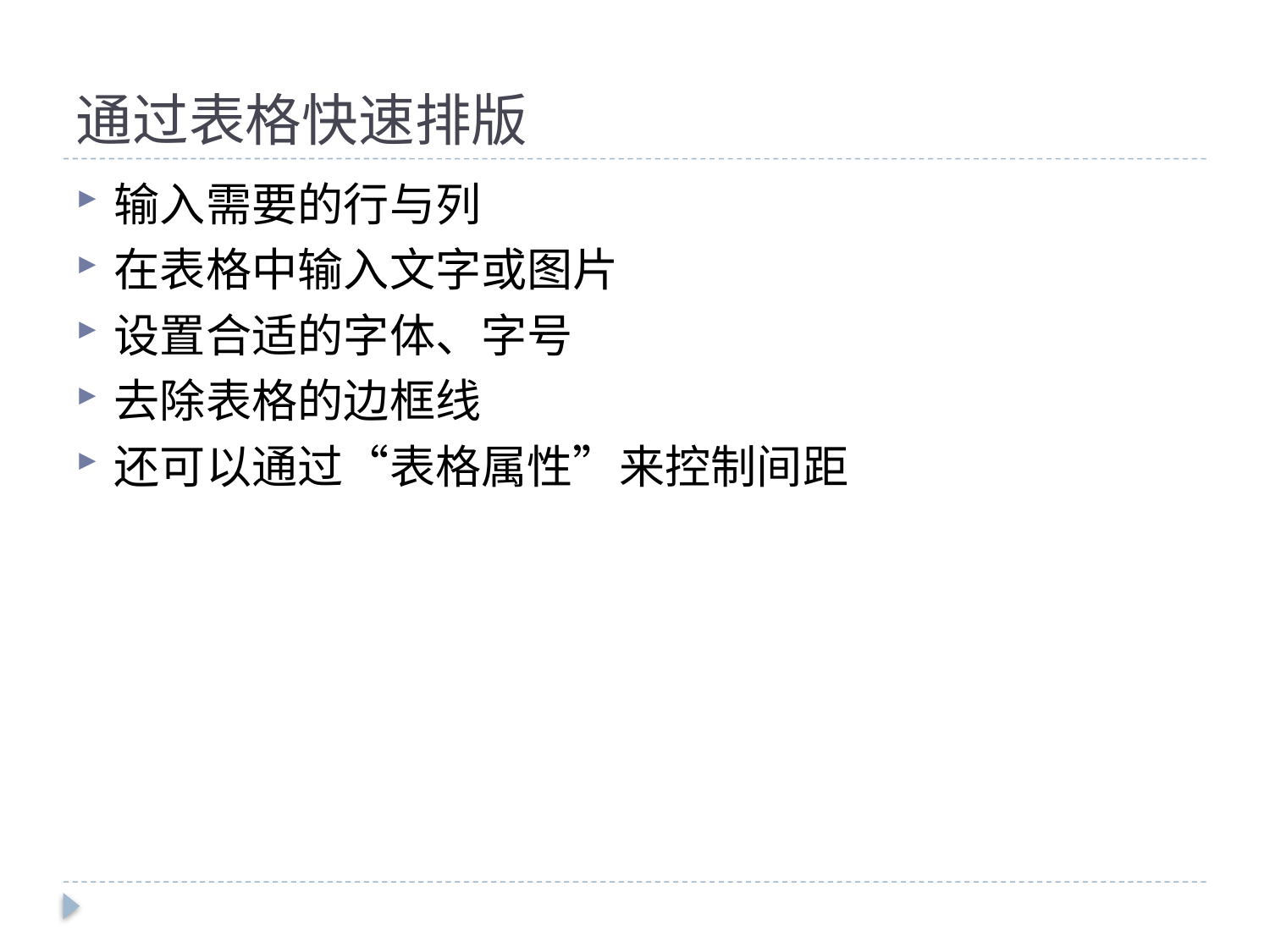

# 通过表格快速排版
输入需要的行与列
在表格中输入文字或图片
设置合适的字体、字号
去除表格的边框线
还可以通过“表格属性”来控制间距